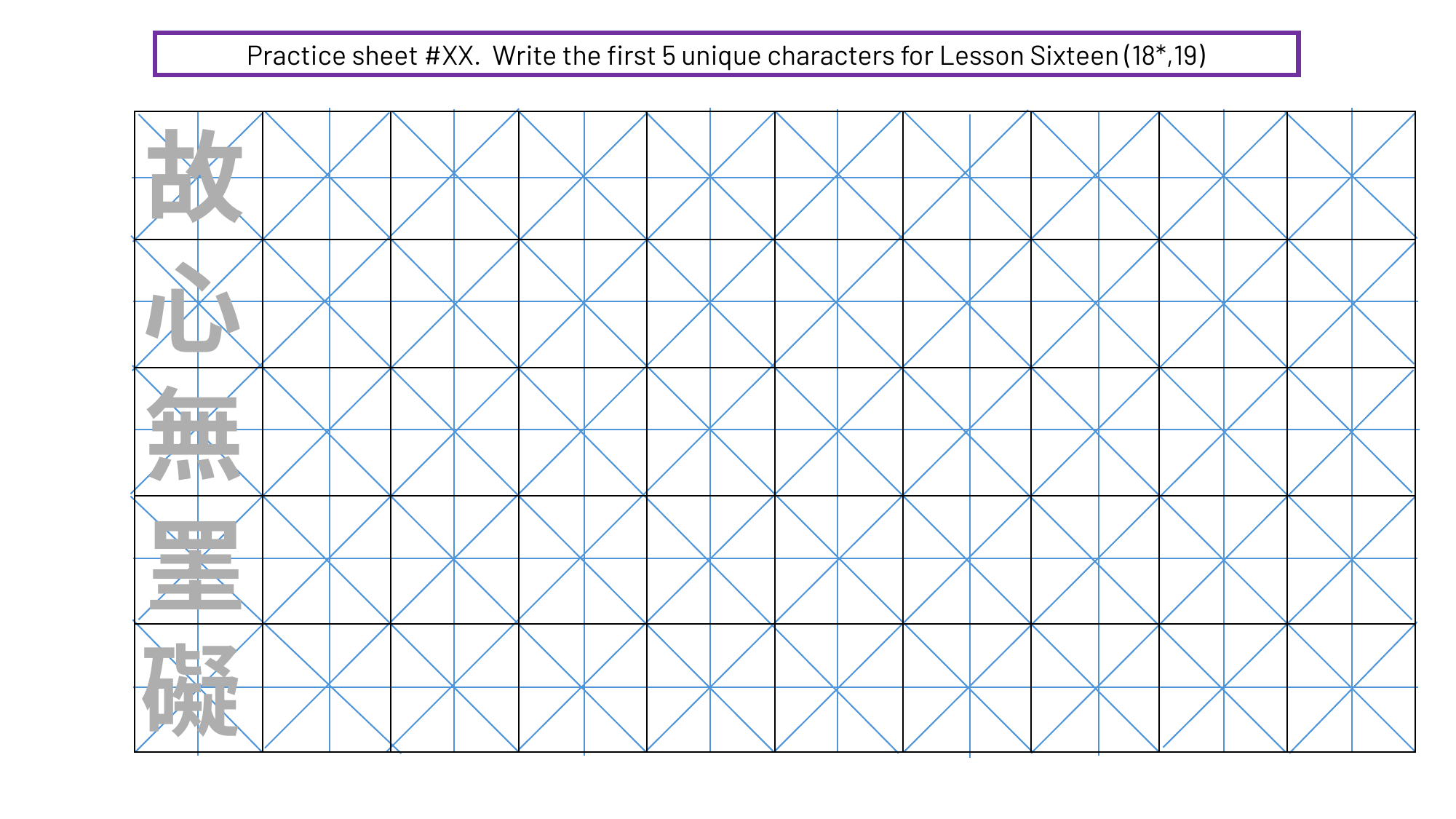

Practice sheet #XX.  Write the first 5 unique characters for Lesson Sixteen (18*,19)

故
|  |  |  |  |  |  |  |  |  |  |
| --- | --- | --- | --- | --- | --- | --- | --- | --- | --- |
|  |  |  |  |  |  |  |  |  |  |
|  |  |  |  |  |  |  |  |  |  |
|  |  |  |  |  |  |  |  |  |  |
|  |  |  |  |  |  |  |  |  |  |

心
無
罣
礙